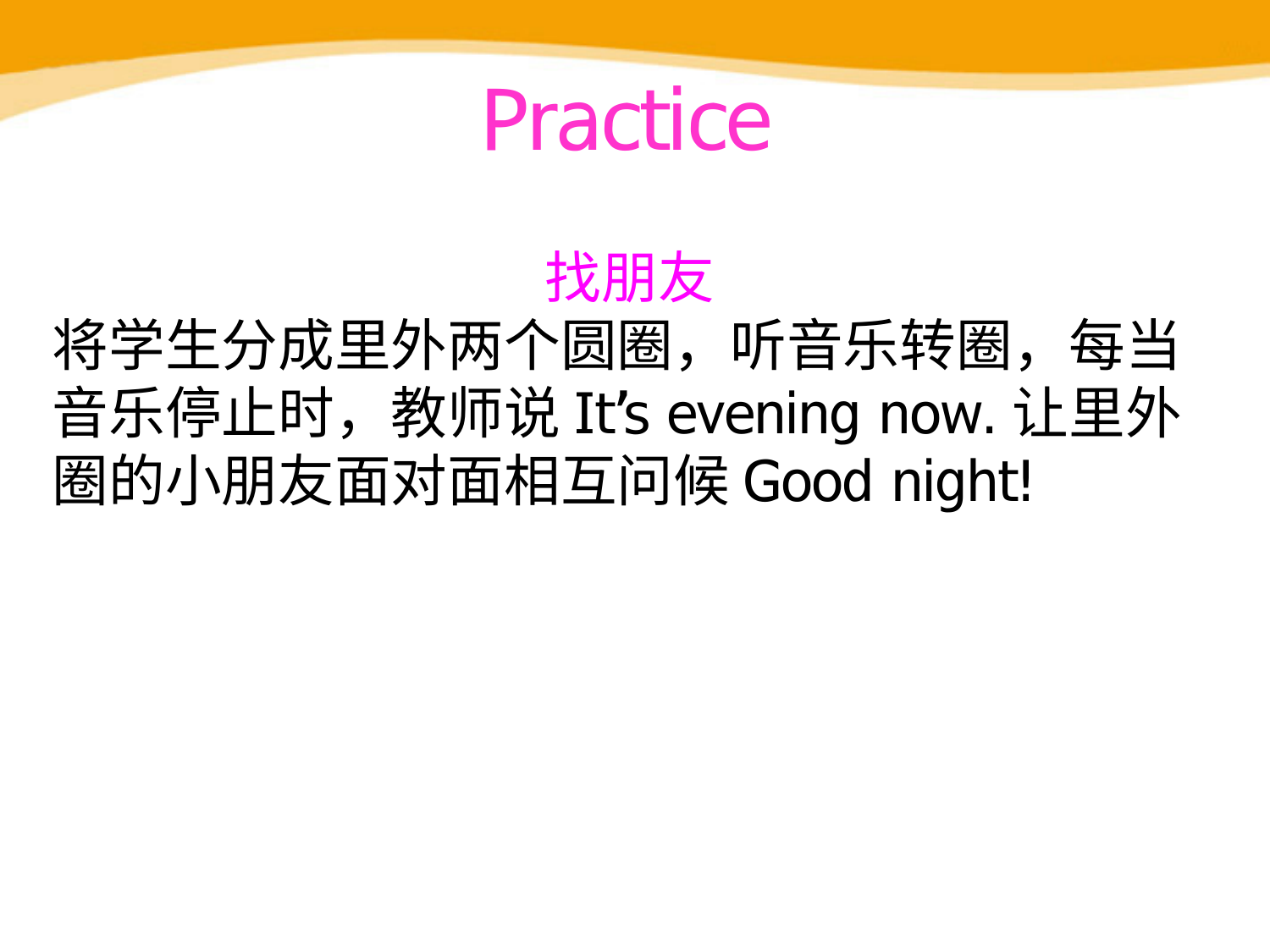

Practice
找朋友
将学生分成里外两个圆圈，听音乐转圈，每当音乐停止时，教师说It’s evening now.让里外圈的小朋友面对面相互问候Good night!